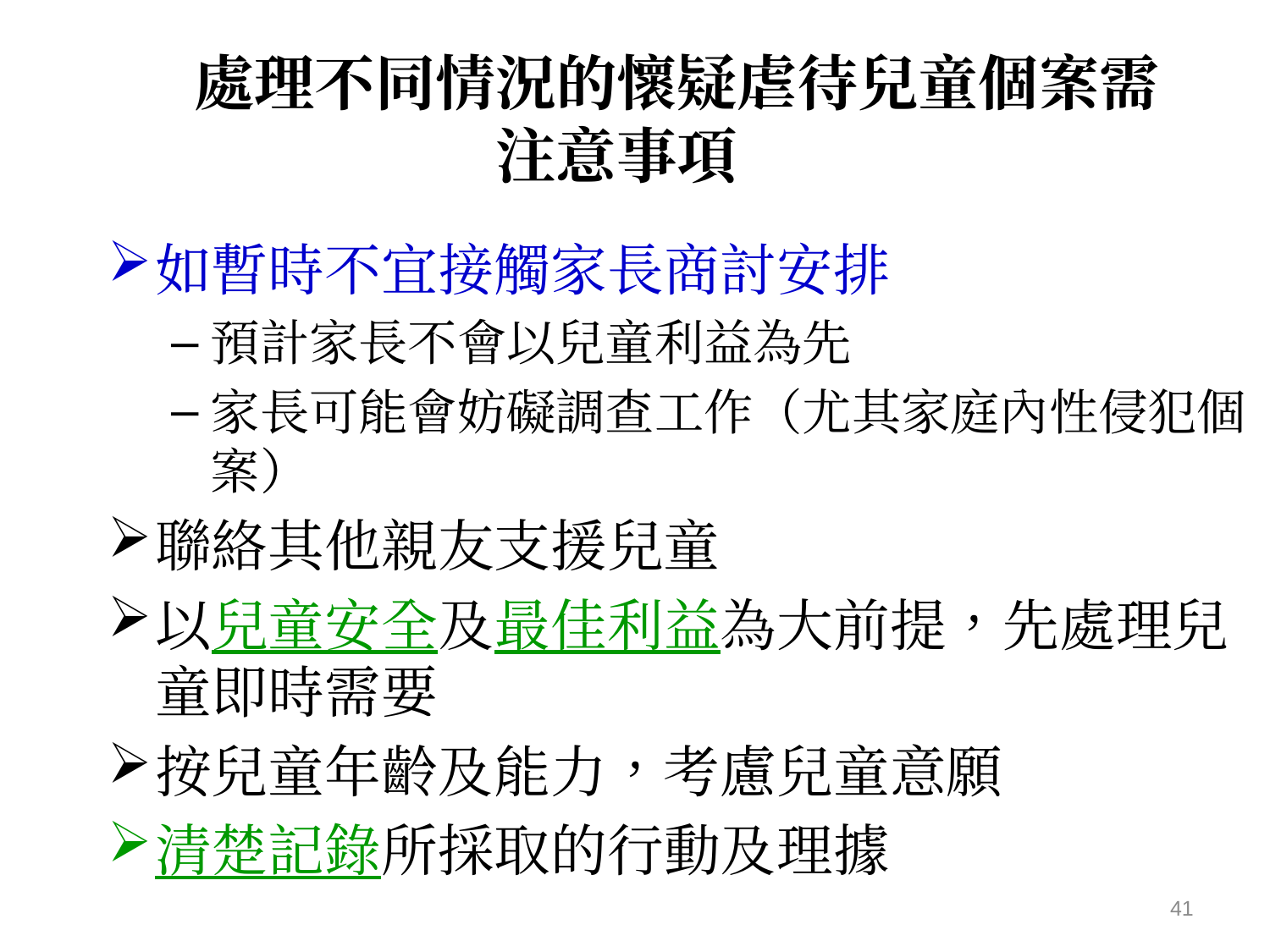

# 處理不同情況的懷疑虐待兒童個案需注意事項
如暫時不宜接觸家長商討安排
預計家長不會以兒童利益為先
家長可能會妨礙調查工作（尤其家庭內性侵犯個案）
聯絡其他親友支援兒童
以兒童安全及最佳利益為大前提，先處理兒童即時需要
按兒童年齡及能力，考慮兒童意願
清楚記錄所採取的行動及理據

41